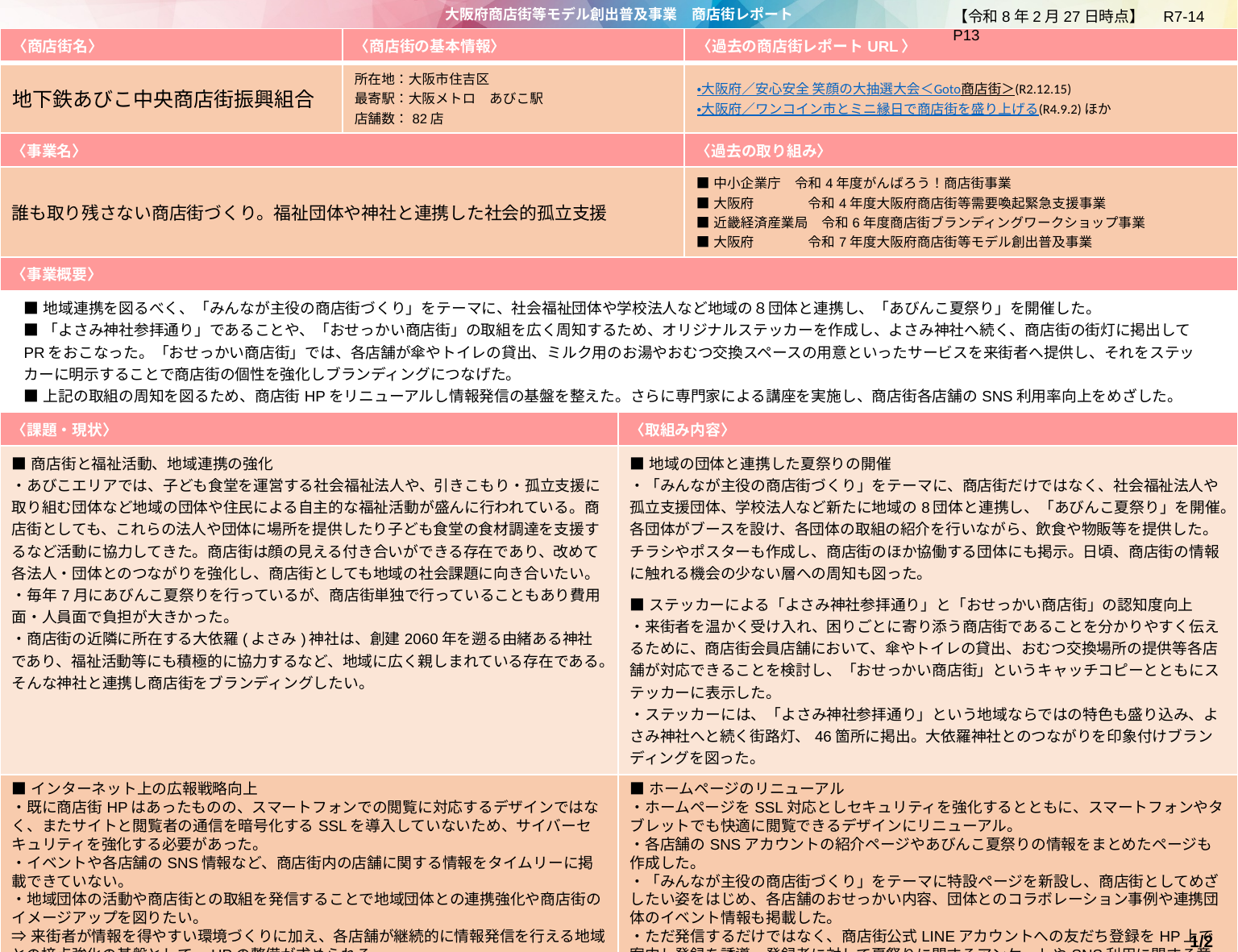

【令和8年2月27日時点】　R7-14　P13
| 〈商店街名〉 | 〈商店街の基本情報〉 |  | 〈過去の商店街レポートURL〉 |
| --- | --- | --- | --- |
| 地下鉄あびこ中央商店街振興組合 | 所在地：大阪市住吉区 最寄駅：大阪メトロ　あびこ駅 店舗数：82店 |  | ・大阪府／安心安全 笑顔の大抽選大会＜Goto商店街＞(R2.12.15)　 ・大阪府／ワンコイン市とミニ縁日で商店街を盛り上げる(R4.9.2)ほか |
| 〈事業名〉 |  |  | 〈過去の取り組み〉 |
| 誰も取り残さない商店街づくり。福祉団体や神社と連携した社会的孤立支援 |  |  | ■中小企業庁　令和4年度がんばろう！商店街事業 ■大阪府　　　　令和4年度大阪府商店街等需要喚起緊急支援事業 ■近畿経済産業局　令和6年度商店街ブランディングワークショップ事業 ■大阪府　　　　令和7年度大阪府商店街等モデル創出普及事業 |
| 〈事業概要〉 |  |  |  |
| ■地域連携を図るべく、「みんなが主役の商店街づくり」をテーマに、社会福祉団体や学校法人など地域の８団体と連携し、「あびんこ夏祭り」を開催した。 ■「よさみ神社参拝通り」であることや、「おせっかい商店街」の取組を広く周知するため、オリジナルステッカーを作成し、よさみ神社へ続く、商店街の街灯に掲出してPRをおこなった。「おせっかい商店街」では、各店舗が傘やトイレの貸出、ミルク用のお湯やおむつ交換スペースの用意といったサービスを来街者へ提供し、それをステッカーに明示することで商店街の個性を強化しブランディングにつなげた。 ■上記の取組の周知を図るため、商店街HPをリニューアルし情報発信の基盤を整えた。さらに専門家による講座を実施し、商店街各店舗のSNS利用率向上をめざした。 |  |  |  |
| 〈課題・現状〉 |  | 〈取組み内容〉 |  |
| ■商店街と福祉活動、地域連携の強化 ・あびこエリアでは、子ども食堂を運営する社会福祉法人や、引きこもり・孤立支援に取り組む団体など地域の団体や住民による自主的な福祉活動が盛んに行われている。商店街としても、これらの法人や団体に場所を提供したり子ども食堂の食材調達を支援するなど活動に協力してきた。商店街は顔の見える付き合いができる存在であり、改めて各法人・団体とのつながりを強化し、商店街としても地域の社会課題に向き合いたい。 ・毎年7月にあびんこ夏祭りを行っているが、商店街単独で行っていることもあり費用面・人員面で負担が大きかった。 ・商店街の近隣に所在する大依羅(よさみ)神社は、創建2060年を遡る由緒ある神社であり、福祉活動等にも積極的に協力するなど、地域に広く親しまれている存在である。そんな神社と連携し商店街をブランディングしたい。 |  | ■地域の団体と連携した夏祭りの開催 ・「みんなが主役の商店街づくり」をテーマに、商店街だけではなく、社会福祉法人や孤立支援団体、学校法人など新たに地域の8団体と連携し、「あびんこ夏祭り」を開催。各団体がブースを設け、各団体の取組の紹介を行いながら、飲食や物販等を提供した。チラシやポスターも作成し、商店街のほか協働する団体にも掲示。日頃、商店街の情報に触れる機会の少ない層への周知も図った。 ■ステッカーによる「よさみ神社参拝通り」と「おせっかい商店街」の認知度向上 ・来街者を温かく受け入れ、困りごとに寄り添う商店街であることを分かりやすく伝えるために、商店街会員店舗において、傘やトイレの貸出、おむつ交換場所の提供等各店舗が対応できることを検討し、「おせっかい商店街」というキャッチコピーとともにステッカーに表示した。 ・ステッカーには、「よさみ神社参拝通り」という地域ならではの特色も盛り込み、よさみ神社へと続く街路灯、46箇所に掲出。大依羅神社とのつながりを印象付けブランディングを図った。 |  |
| ■インターネット上の広報戦略向上 ・既に商店街HPはあったものの、スマートフォンでの閲覧に対応するデザインではなく、またサイトと閲覧者の通信を暗号化するSSLを導入していないため、サイバーセキュリティを強化する必要があった。 ・イベントや各店舗のSNS情報など、商店街内の店舗に関する情報をタイムリーに掲載できていない。 ・地域団体の活動や商店街との取組を発信することで地域団体との連携強化や商店街のイメージアップを図りたい。 ⇒来街者が情報を得やすい環境づくりに加え、各店舗が継続的に情報発信を行える地域との接点強化の基盤として、HPの整備が求められる。 ・商店街内のSNS活用について、アカウントを開設していない店舗や開設していても十分に活用出来ていない店舗が多い状況にある。 ⇒専門家による講習会などを通じてInstagramやGoogleビジネスプロフィールの基本的な活用方法について学び、各店舗の情報発信を促進することで、商店街全体として情報発信力を上げることにつなげたい。 |  | ■ホームページのリニューアル ・ホームページをSSL対応としセキュリティを強化するとともに、スマートフォンやタブレットでも快適に閲覧できるデザインにリニューアル。 ・各店舗のSNSアカウントの紹介ページやあびんこ夏祭りの情報をまとめたページも作成した。 ・「みんなが主役の商店街づくり」をテーマに特設ページを新設し、商店街としてめざしたい姿をはじめ、各店舗のおせっかい内容、団体とのコラボレーション事例や連携団体のイベント情報も掲載した。 ・ただ発信するだけではなく、商店街公式LINEアカウントへの友だち登録をHP上で案内し登録を誘導。登録者に対して夏祭りに関するアンケートやSNS利用に関する意見募集を行うなど、来街者の声を商店街に届ける仕組みを整えた。 ■専門家によるSNS講習会を開催 ・各店舗のSNS等の活用を促進するため、専門家を呼んで「売上アップにつながる！お店のためのデジタル発信入門」を開催した。 ・第1回　Googleビジネスプロフィールの使い方講座（6店舗8名参加） ・第2回　SNS全般の活用法について（8店舗11名参加） ・第3回　集客・信頼アップのためのホームページ作り（4店舗5名参加） と各回1時間半・全3回にわたる講習で、延べ24店舗・24名が受講し、SNS等の基本から効果的な発信方法までを学んだ。 |  |
1/2